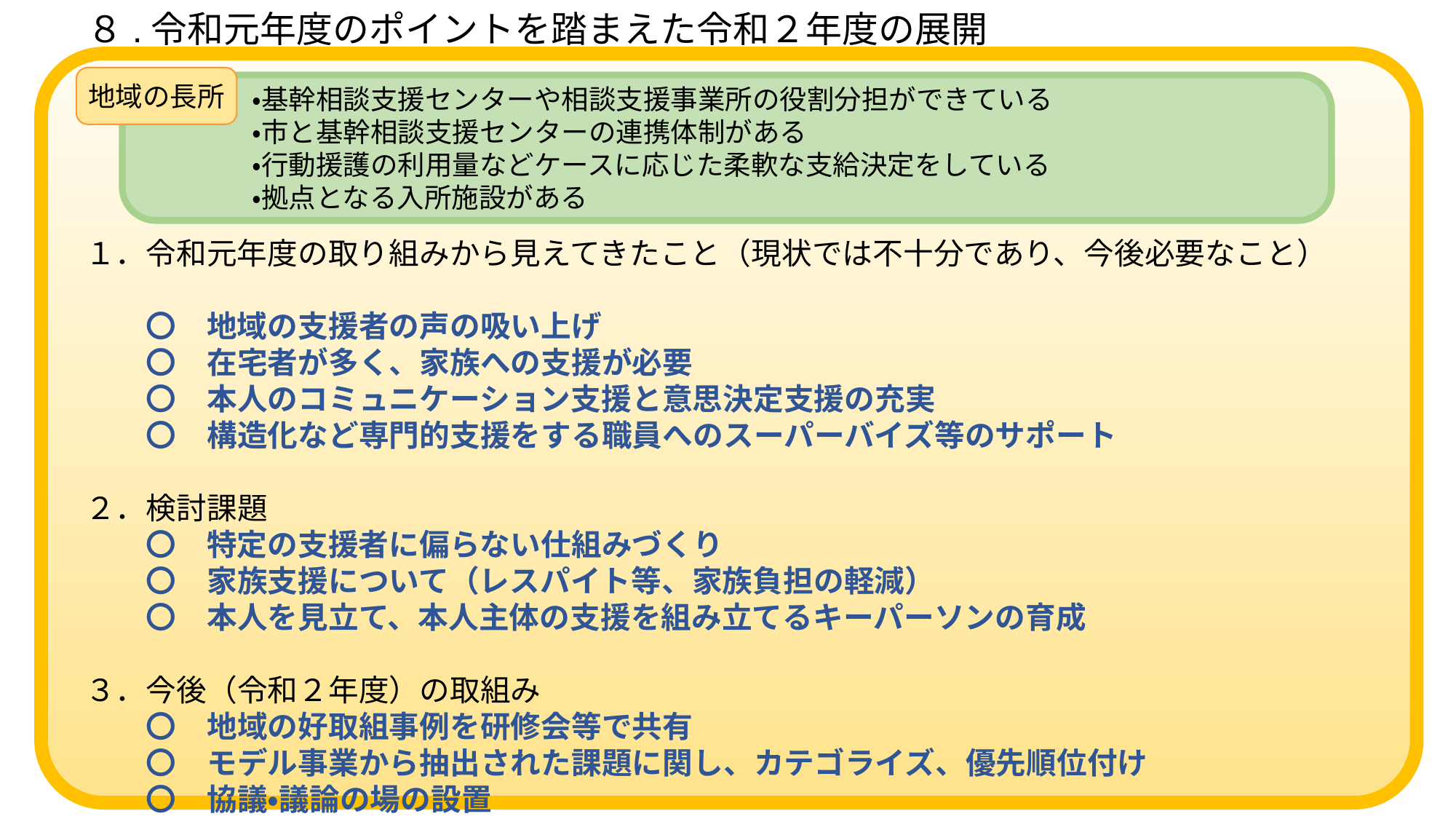

# ８.令和元年度のポイントを踏まえた令和２年度の展開

１．令和元年度の取り組みから見えてきたこと（現状では不十分であり、今後必要なこと）
　　〇　地域の支援者の声の吸い上げ
　　〇　在宅者が多く、家族への支援が必要
　　〇　本人のコミュニケーション支援と意思決定支援の充実
　　〇　構造化など専門的支援をする職員へのスーパーバイズ等のサポート

２．検討課題
　　〇　特定の支援者に偏らない仕組みづくり
　　〇　家族支援について（レスパイト等、家族負担の軽減）
　　〇　本人を見立て、本人主体の支援を組み立てるキーパーソンの育成

３．今後（令和２年度）の取組み
　　〇　地域の好取組事例を研修会等で共有
　　〇　モデル事業から抽出された課題に関し、カテゴライズ、優先順位付け
　　〇　協議・議論の場の設置

地域の長所
　　　　・基幹相談支援センターや相談支援事業所の役割分担ができている
　　　　・市と基幹相談支援センターの連携体制がある
　　　　・行動援護の利用量などケースに応じた柔軟な支給決定をしている
　　　　・拠点となる入所施設がある
22